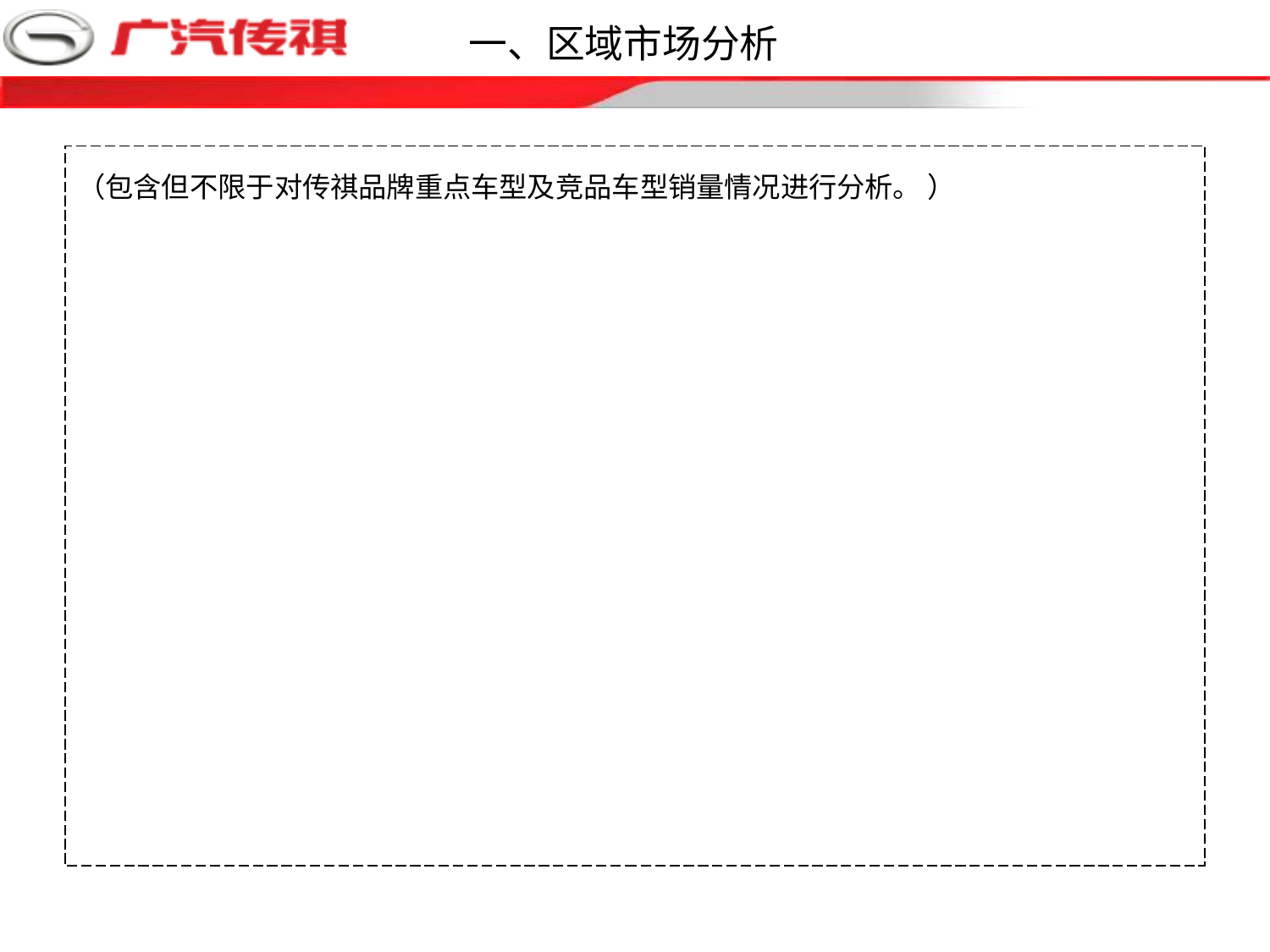

一、区域市场分析
（包含但不限于对传祺品牌重点车型及竞品车型销量情况进行分析。 ）